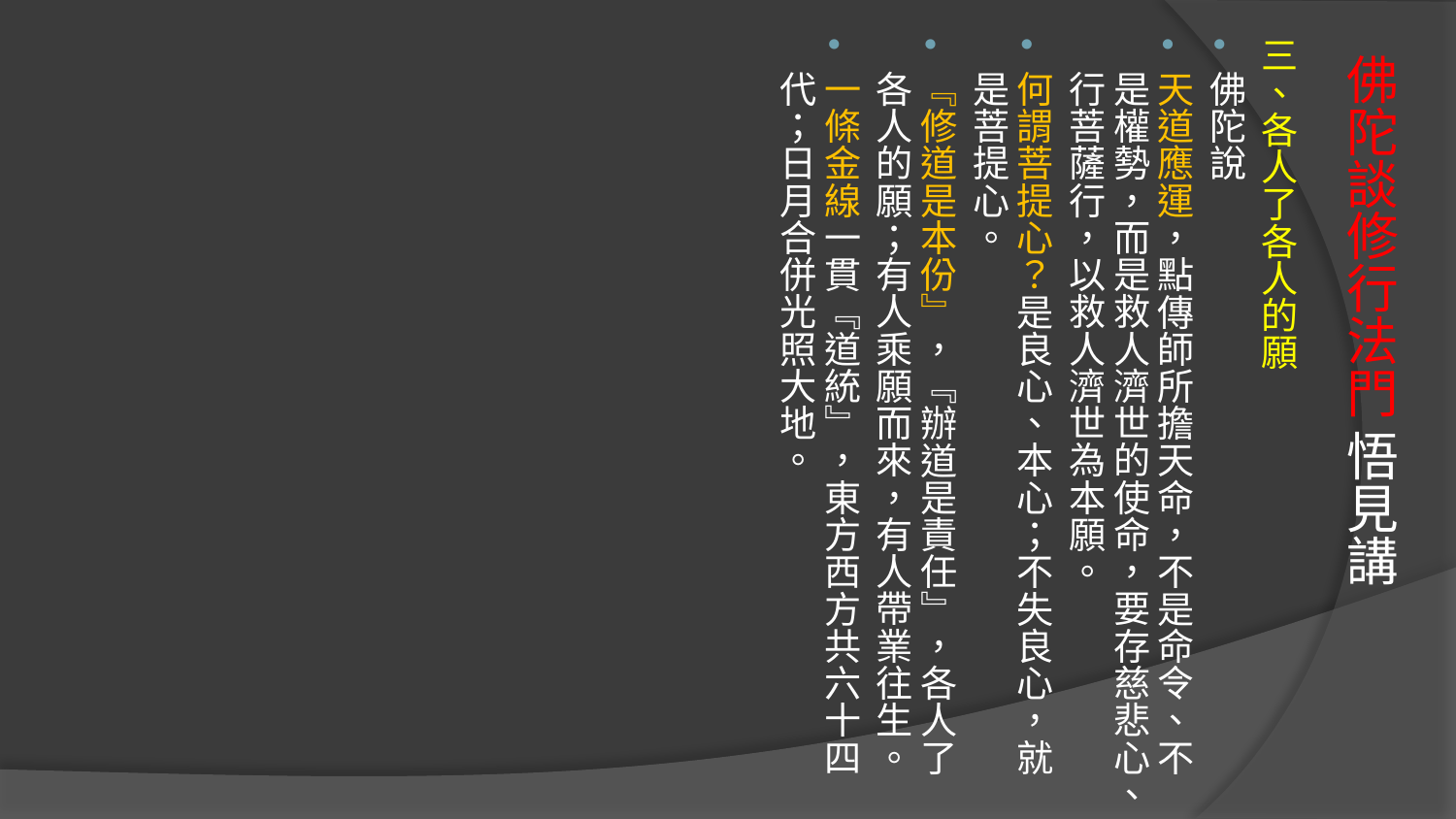

三、各人了各人的願
佛陀說
天道應運，點傳師所擔天命，不是命令、不是權勢，而是救人濟世的使命，要存慈悲心、行菩薩行，以救人濟世為本願。
何謂菩提心？是良心、本心；不失良心，就是菩提心。
『修道是本份』，『辦道是責任』，各人了各人的願；有人乘願而來，有人帶業往生。
一條金線一貫『道統』，東方西方共六十四代；日月合併光照大地。

# 佛陀談修行法門 悟見講